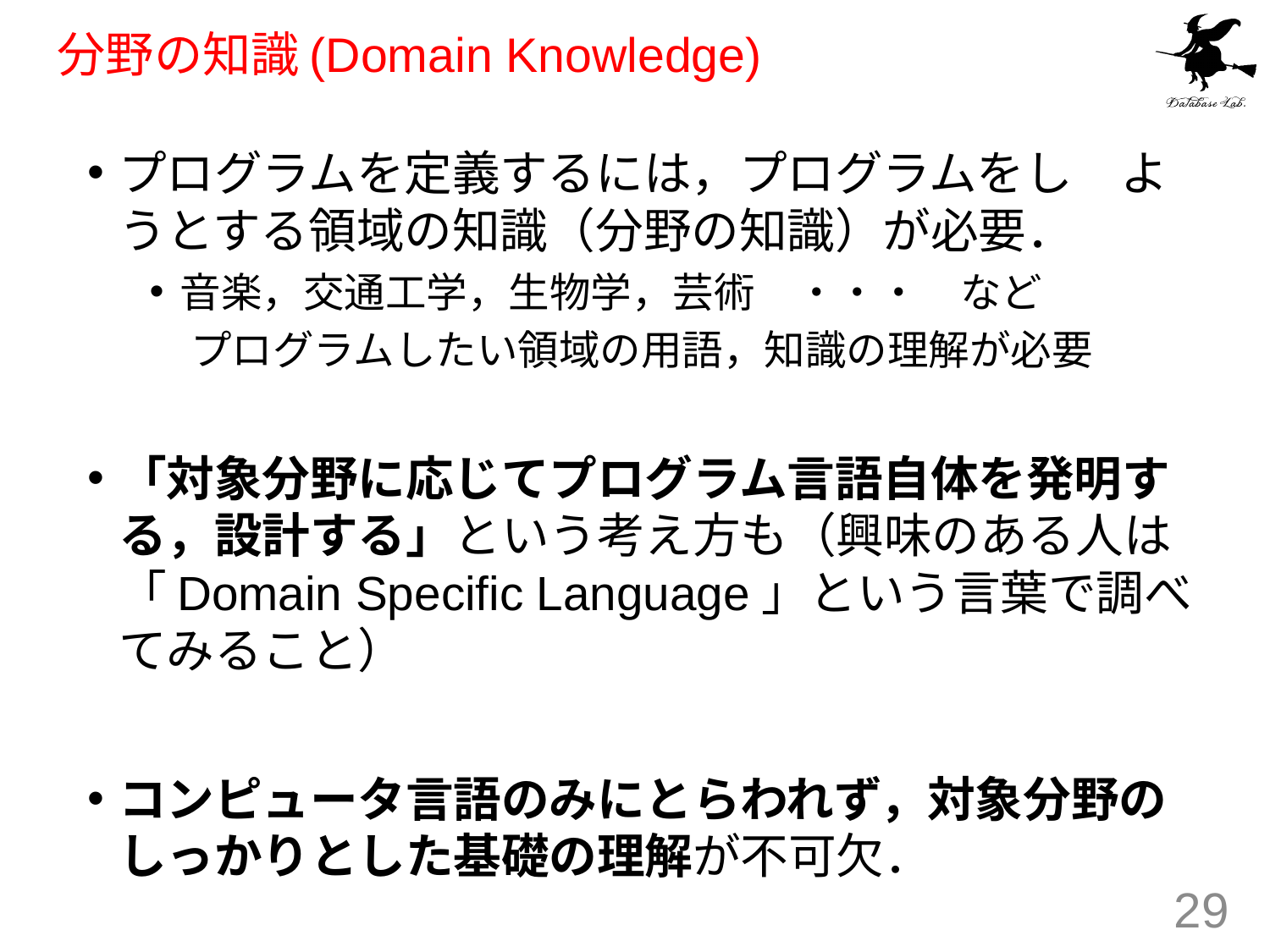

# 分野の知識(Domain Knowledge)
プログラムを定義するには，プログラムをし　ようとする領域の知識（分野の知識）が必要．
音楽，交通工学，生物学，芸術　・・・　など
　プログラムしたい領域の用語，知識の理解が必要

「対象分野に応じてプログラム言語自体を発明する，設計する」という考え方も（興味のある人は「Domain Specific Language」という言葉で調べてみること）

コンピュータ言語のみにとらわれず，対象分野のしっかりとした基礎の理解が不可欠．
29